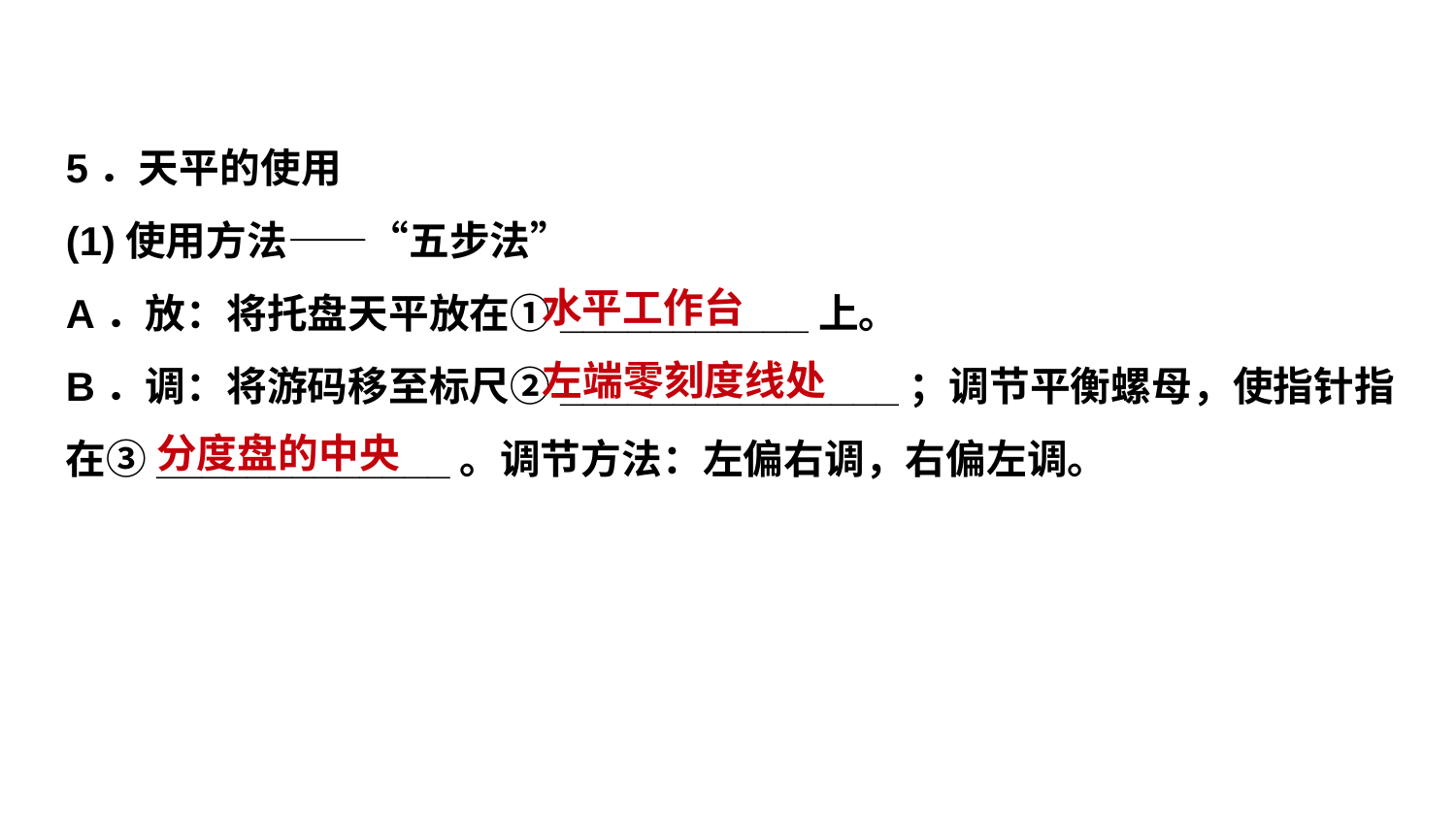

5．天平的使用
(1)使用方法——“五步法”
A．放：将托盘天平放在①___________上。
B．调：将游码移至标尺②_______________；调节平衡螺母，使指针指
在③_____________。调节方法：左偏右调，右偏左调。
水平工作台
左端零刻度线处
分度盘的中央